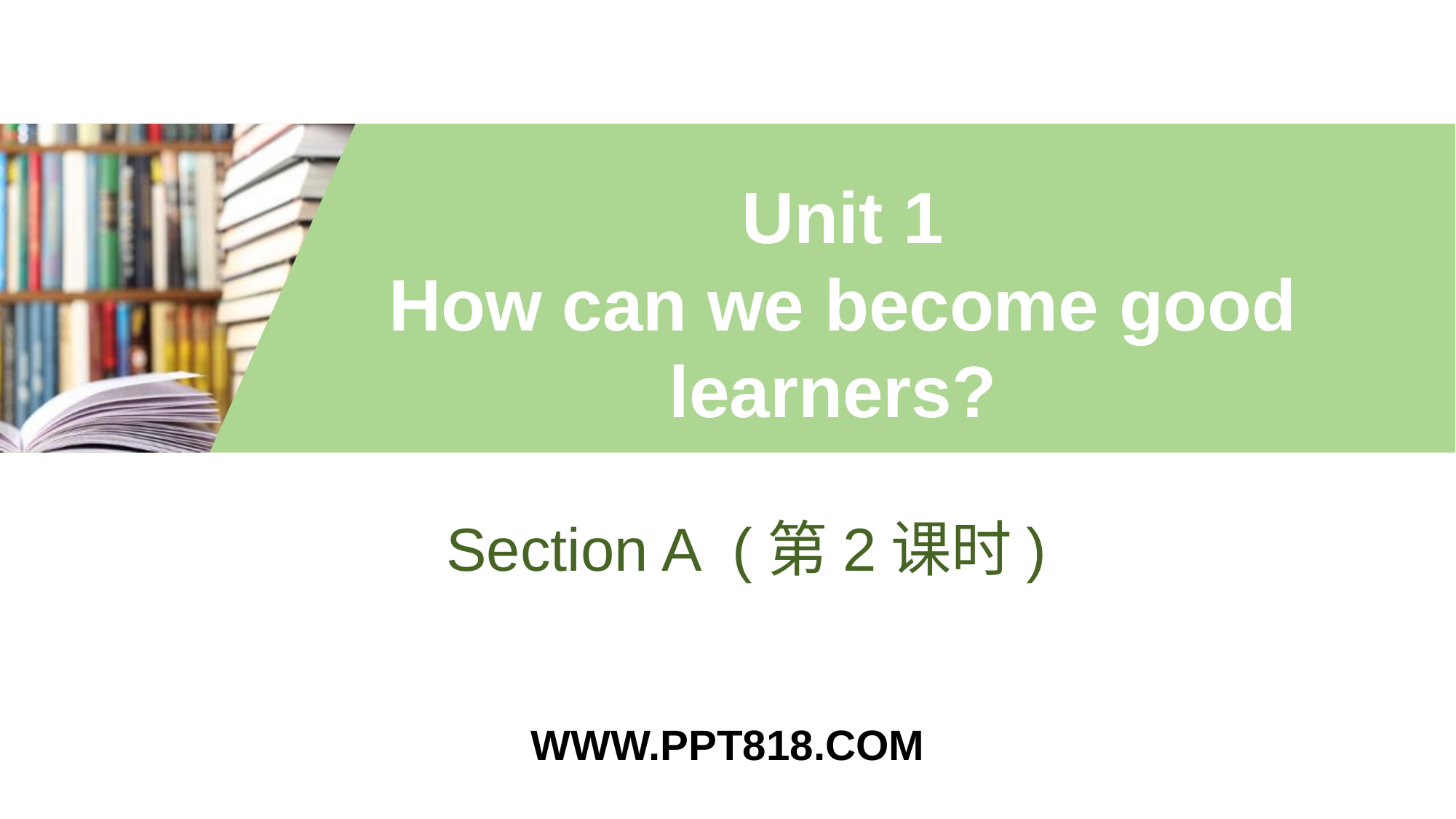

Unit 1
How can we become good learners?
Section A  (第2课时)
WWW.PPT818.COM